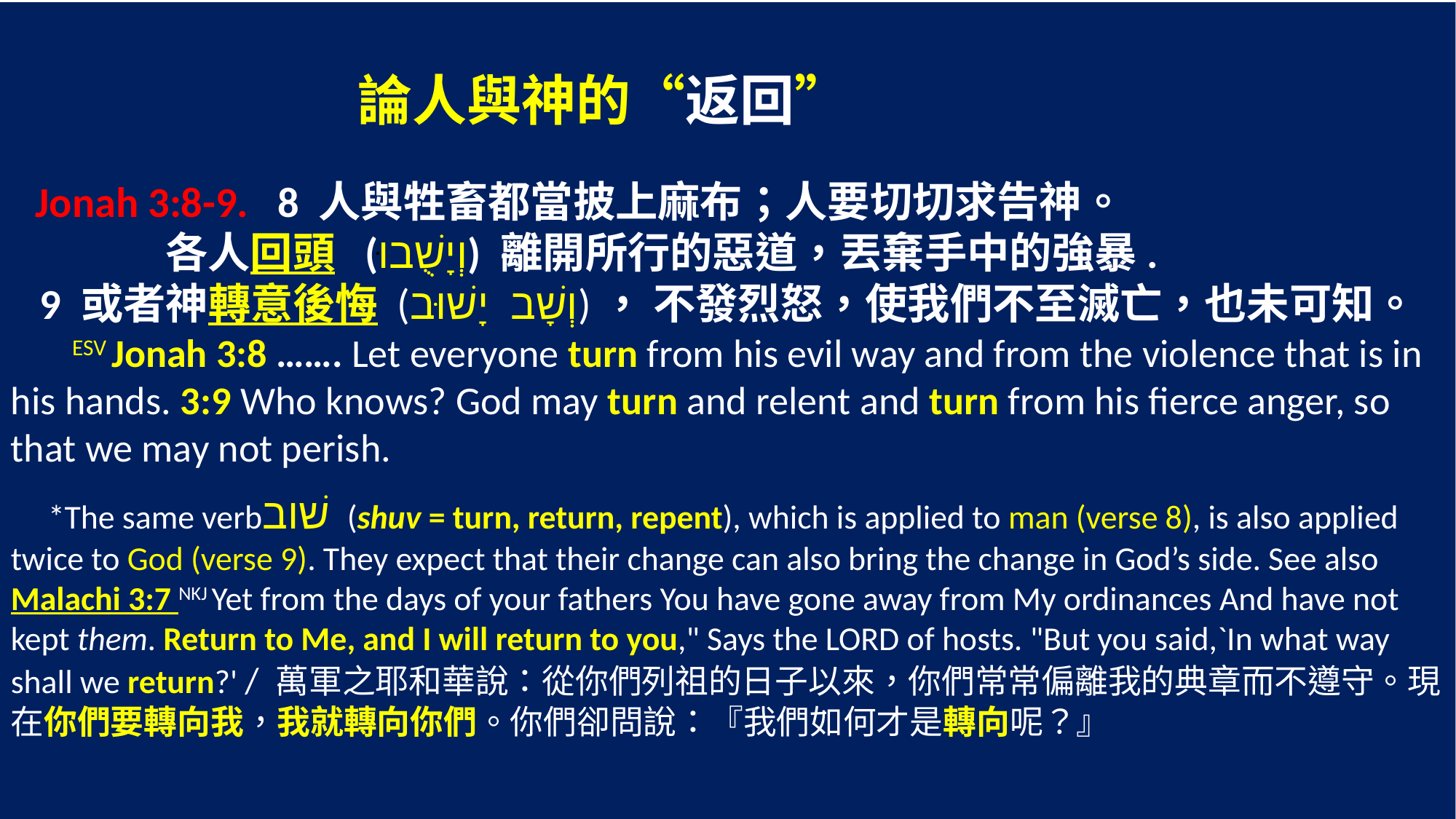

論人與神的“返回”

   Jonah 3:8-9.   8 人與牲畜都當披上麻布；人要切切求告神。
               各人回頭  (וְיָשֻׁבוּ) 離開所行的惡道，丟棄手中的強暴.
   9 或者神轉意後悔 (וְשָׁב  יָשׁוּב)， 不發烈怒，使我們不至滅亡，也未可知。
             ESV Jonah 3:8 ……. Let everyone turn from his evil way and from the violence that is in his hands. 3:9 Who knows? God may turn and relent and turn from his fierce anger, so that we may not perish.

     *The same verbשׁוב  (shuv = turn, return, repent), which is applied to man (verse 8), is also applied twice to God (verse 9). They expect that their change can also bring the change in God’s side. See also Malachi 3:7 NKJ Yet from the days of your fathers You have gone away from My ordinances And have not kept them. Return to Me, and I will return to you," Says the LORD of hosts. "But you said,`In what way shall we return?' / 萬軍之耶和華說：從你們列祖的日子以來，你們常常偏離我的典章而不遵守。現在你們要轉向我，我就轉向你們。你們卻問說：『我們如何才是轉向呢？』